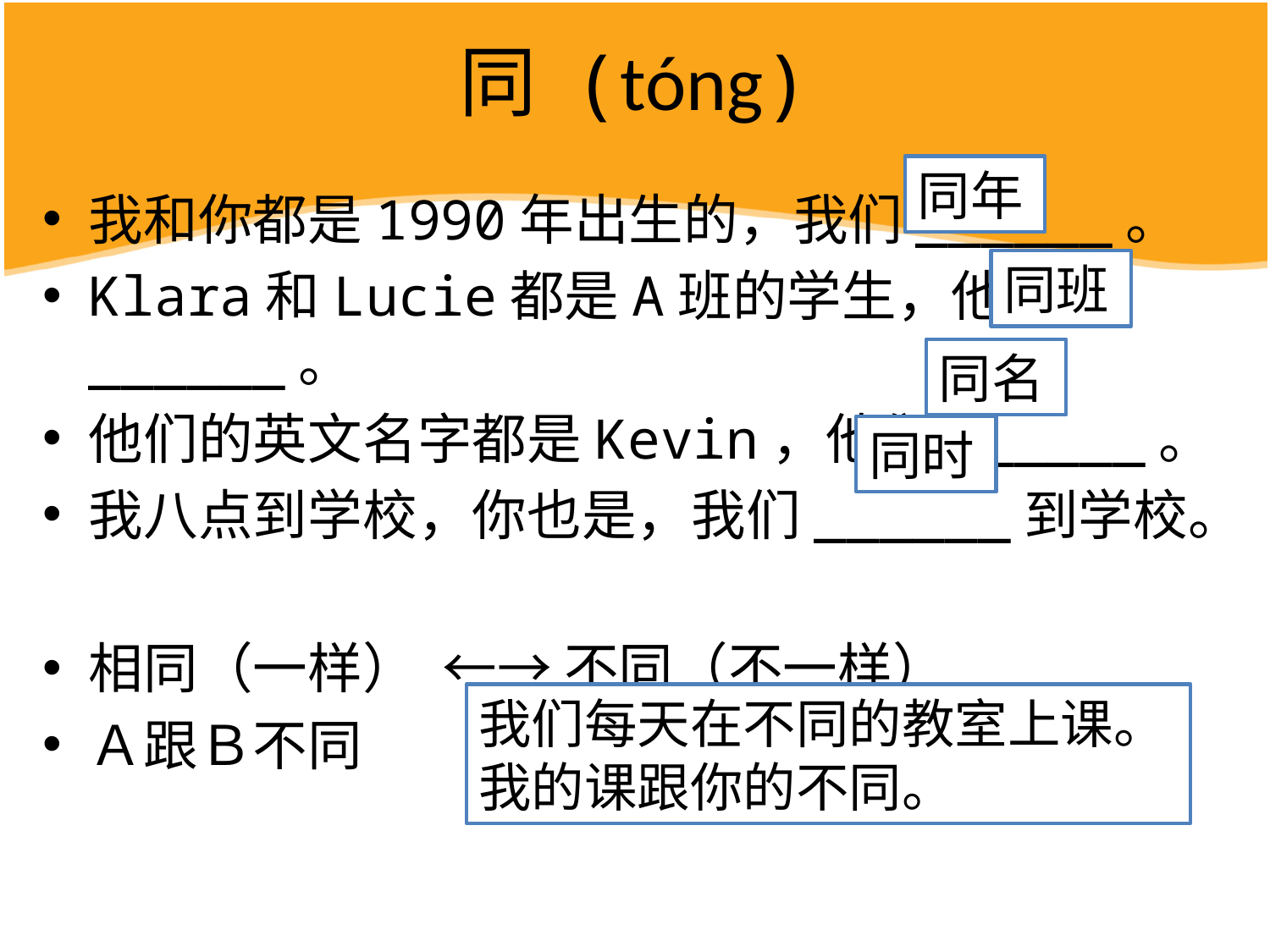

# 同 (tóng)
同年
我和你都是1990年出生的，我们______。
Klara和Lucie都是A班的学生，他们______。
他们的英文名字都是Kevin，他们______。
我八点到学校，你也是，我们______到学校。

相同（一样）  ←→ 不同（不一样）
Ａ跟Ｂ不同

同班
同名
同时
我们每天在不同的教室上课。
我的课跟你的不同。